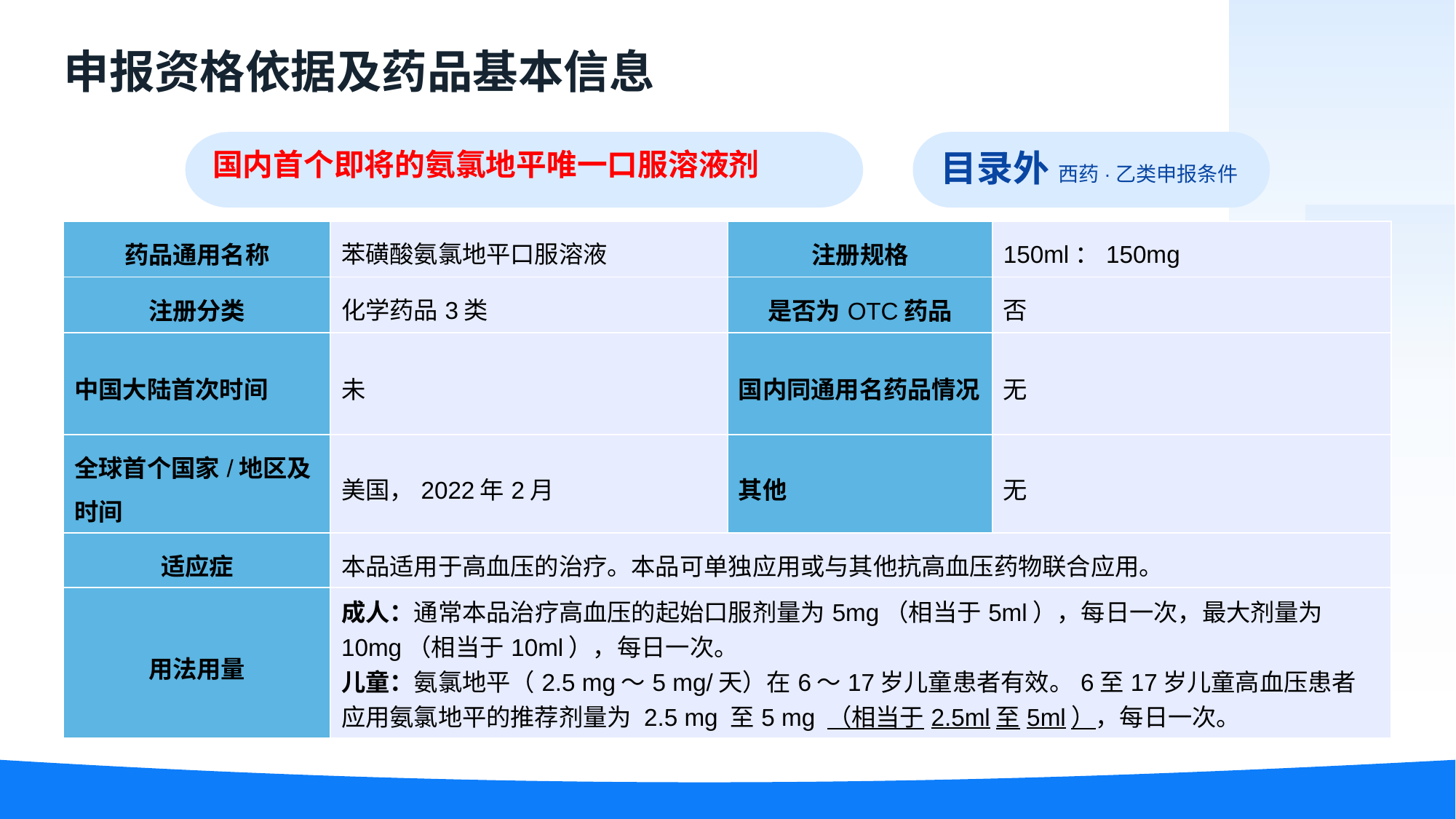

申报资格依据及药品基本信息

目录外
国内首个即将的氨氯地平唯一口服溶液剂
西药·乙类申报条件
| 药品通用名称 | 苯磺酸氨氯地平口服溶液 | 注册规格 | 150ml：150mg |
| --- | --- | --- | --- |
| 注册分类 | 化学药品3类 | 是否为OTC药品 | 否 |
| 中国大陆首次时间 | 未 | 国内同通用名药品情况 | 无 |
| 全球首个国家/地区及时间 | 美国，2022年2月 | 其他 | 无 |
| 适应症 | 本品适用于高血压的治疗。本品可单独应用或与其他抗高血压药物联合应用。 |  |  |
| 用法用量 | 成人：通常本品治疗高血压的起始口服剂量为5mg（相当于5ml），每日一次，最大剂量为10mg（相当于10ml），每日一次。 儿童：氨氯地平（2.5 mg～5 mg/天）在6～17岁儿童患者有效。6至17岁儿童高血压患者应用氨氯地平的推荐剂量为 2.5 mg 至5 mg （相当于2.5ml至5ml），每日一次。 |  |  |